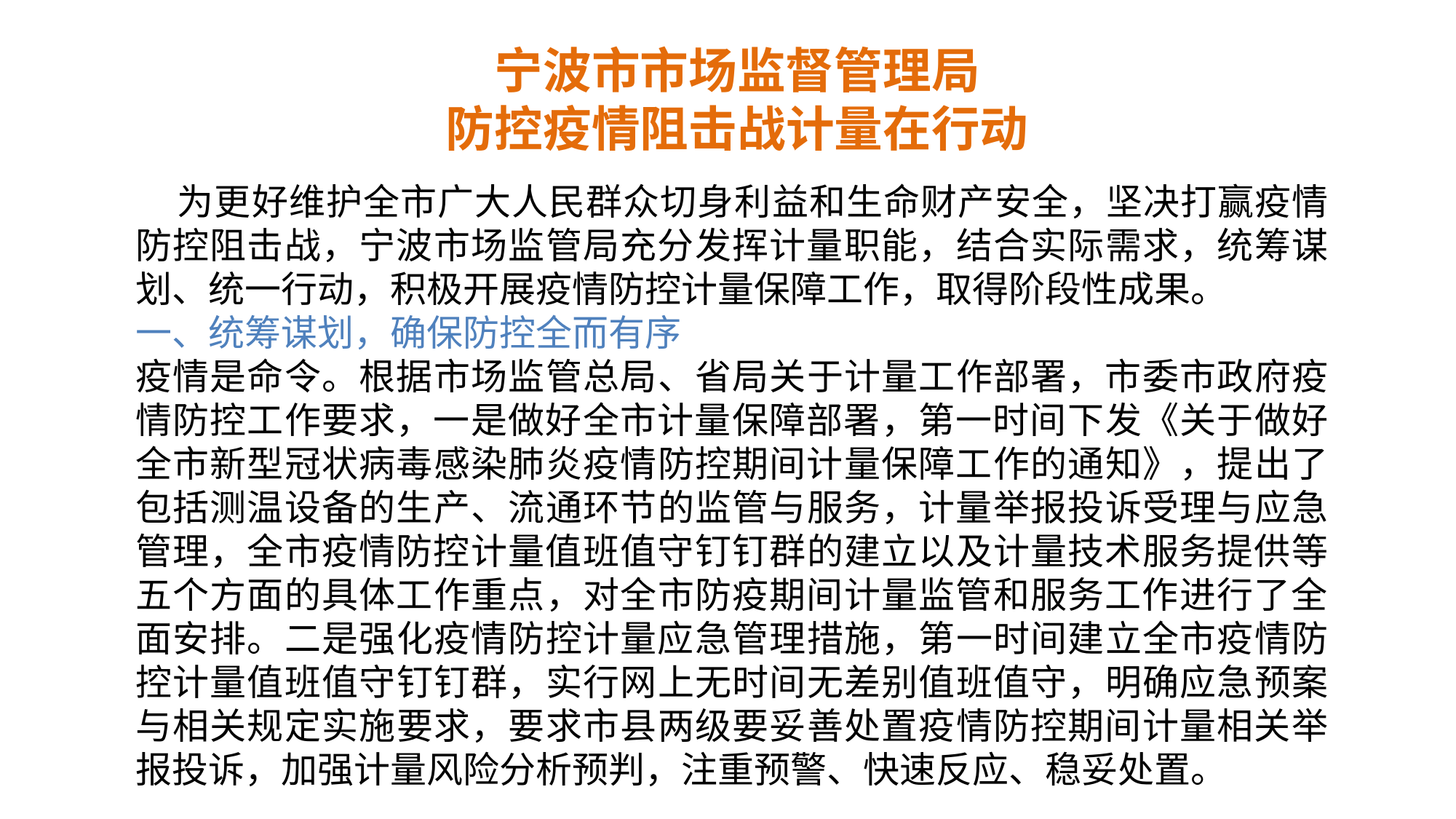

宁波市市场监督管理局
防控疫情阻击战计量在行动
     为更好维护全市广大人民群众切身利益和生命财产安全，坚决打赢疫情防控阻击战，宁波市场监管局充分发挥计量职能，结合实际需求，统筹谋划、统一行动，积极开展疫情防控计量保障工作，取得阶段性成果。
一、统筹谋划，确保防控全而有序
疫情是命令。根据市场监管总局、省局关于计量工作部署，市委市政府疫情防控工作要求，一是做好全市计量保障部署，第一时间下发《关于做好全市新型冠状病毒感染肺炎疫情防控期间计量保障工作的通知》，提出了包括测温设备的生产、流通环节的监管与服务，计量举报投诉受理与应急管理，全市疫情防控计量值班值守钉钉群的建立以及计量技术服务提供等五个方面的具体工作重点，对全市防疫期间计量监管和服务工作进行了全面安排。二是强化疫情防控计量应急管理措施，第一时间建立全市疫情防控计量值班值守钉钉群，实行网上无时间无差别值班值守，明确应急预案与相关规定实施要求，要求市县两级要妥善处置疫情防控期间计量相关举报投诉，加强计量风险分析预判，注重预警、快速反应、稳妥处置。